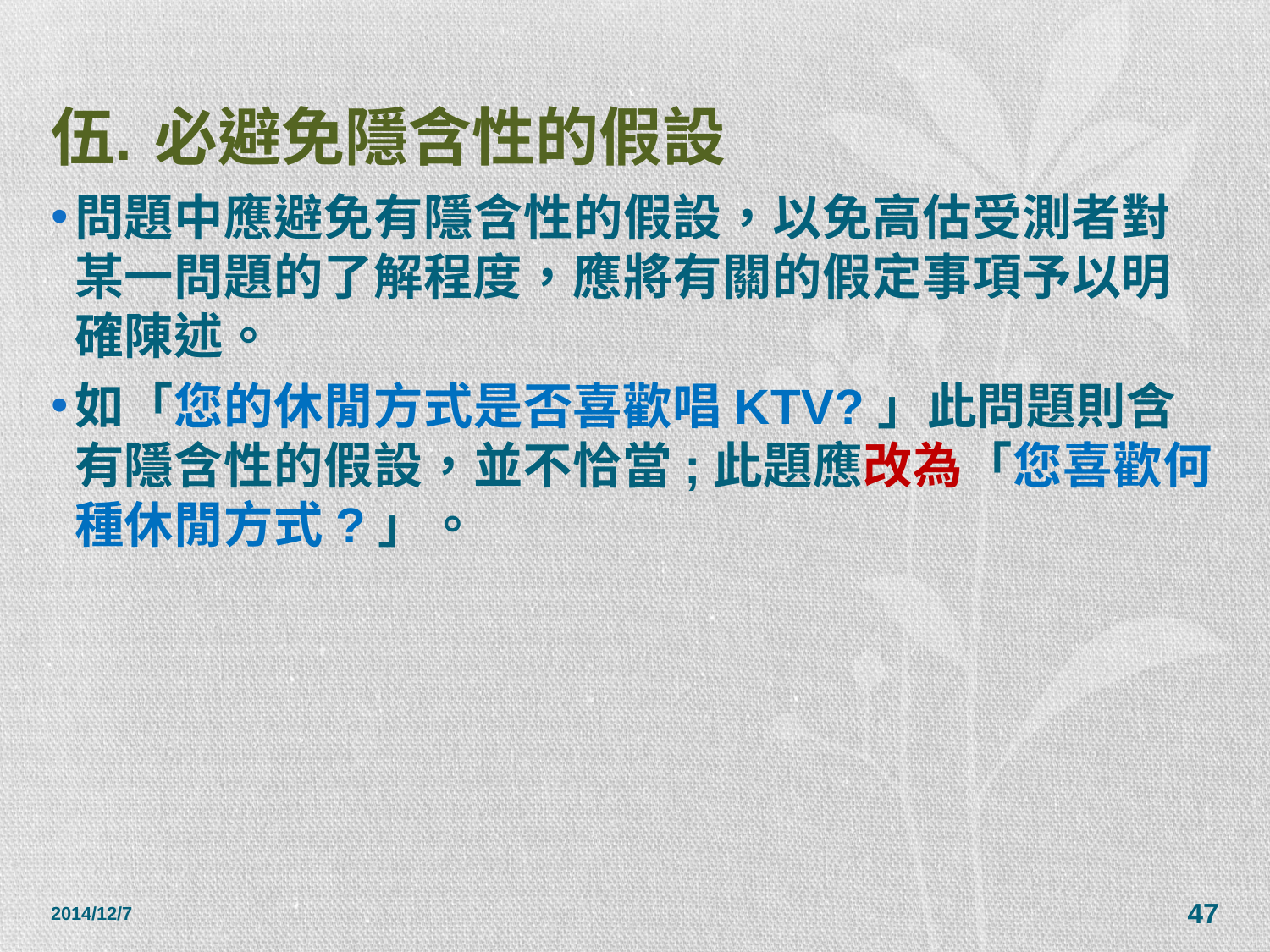

# 必避免隱含性的假設
問題中應避免有隱含性的假設，以免高估受測者對某一問題的了解程度，應將有關的假定事項予以明確陳述。
如「您的休閒方式是否喜歡唱KTV?」此問題則含有隱含性的假設，並不恰當;此題應改為「您喜歡何種休閒方式?」。

2014/12/7
47